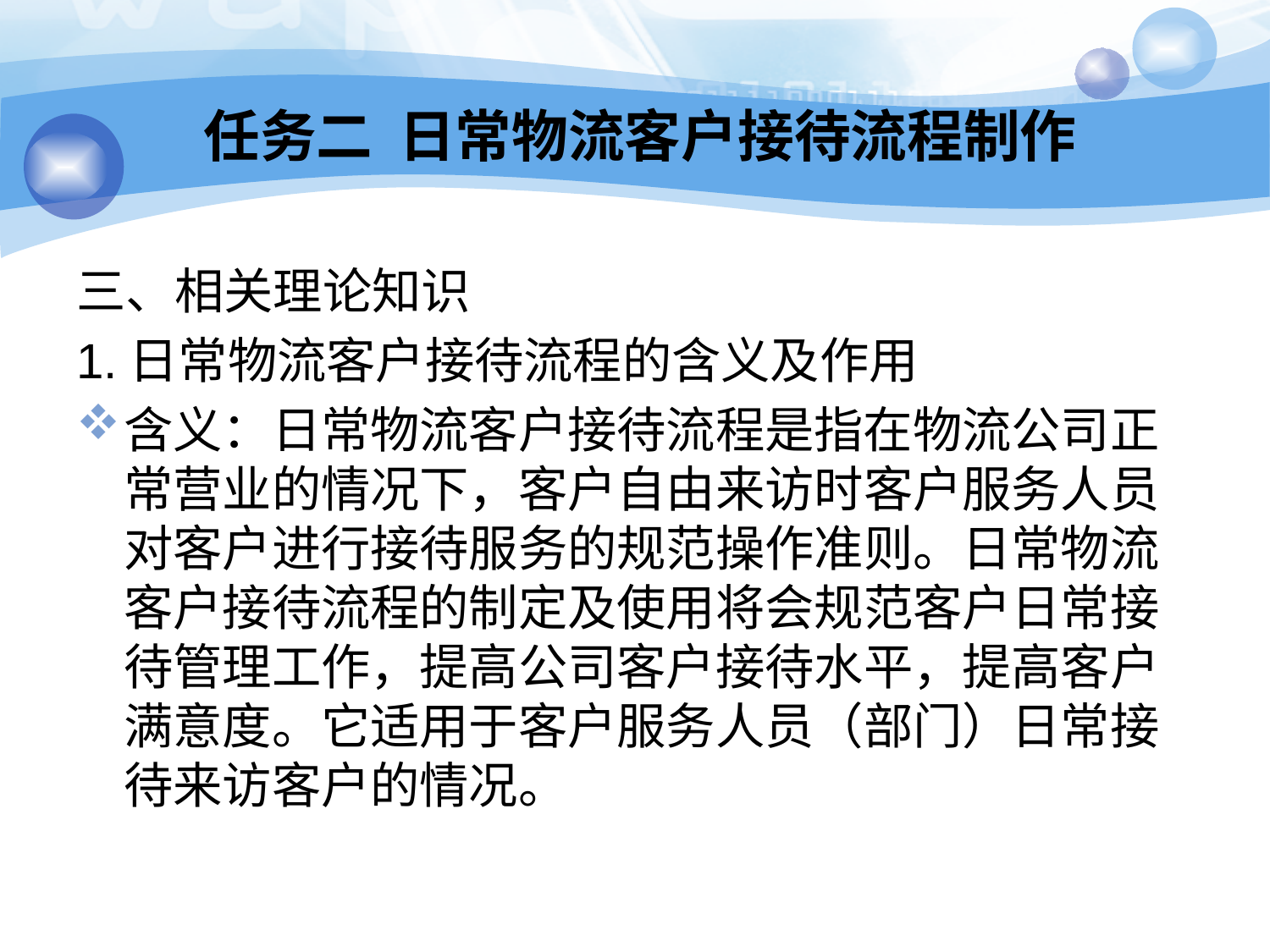

# 任务二  日常物流客户接待流程制作
三、相关理论知识
1.日常物流客户接待流程的含义及作用
含义：日常物流客户接待流程是指在物流公司正常营业的情况下，客户自由来访时客户服务人员对客户进行接待服务的规范操作准则。日常物流客户接待流程的制定及使用将会规范客户日常接待管理工作，提高公司客户接待水平，提高客户满意度。它适用于客户服务人员（部门）日常接待来访客户的情况。